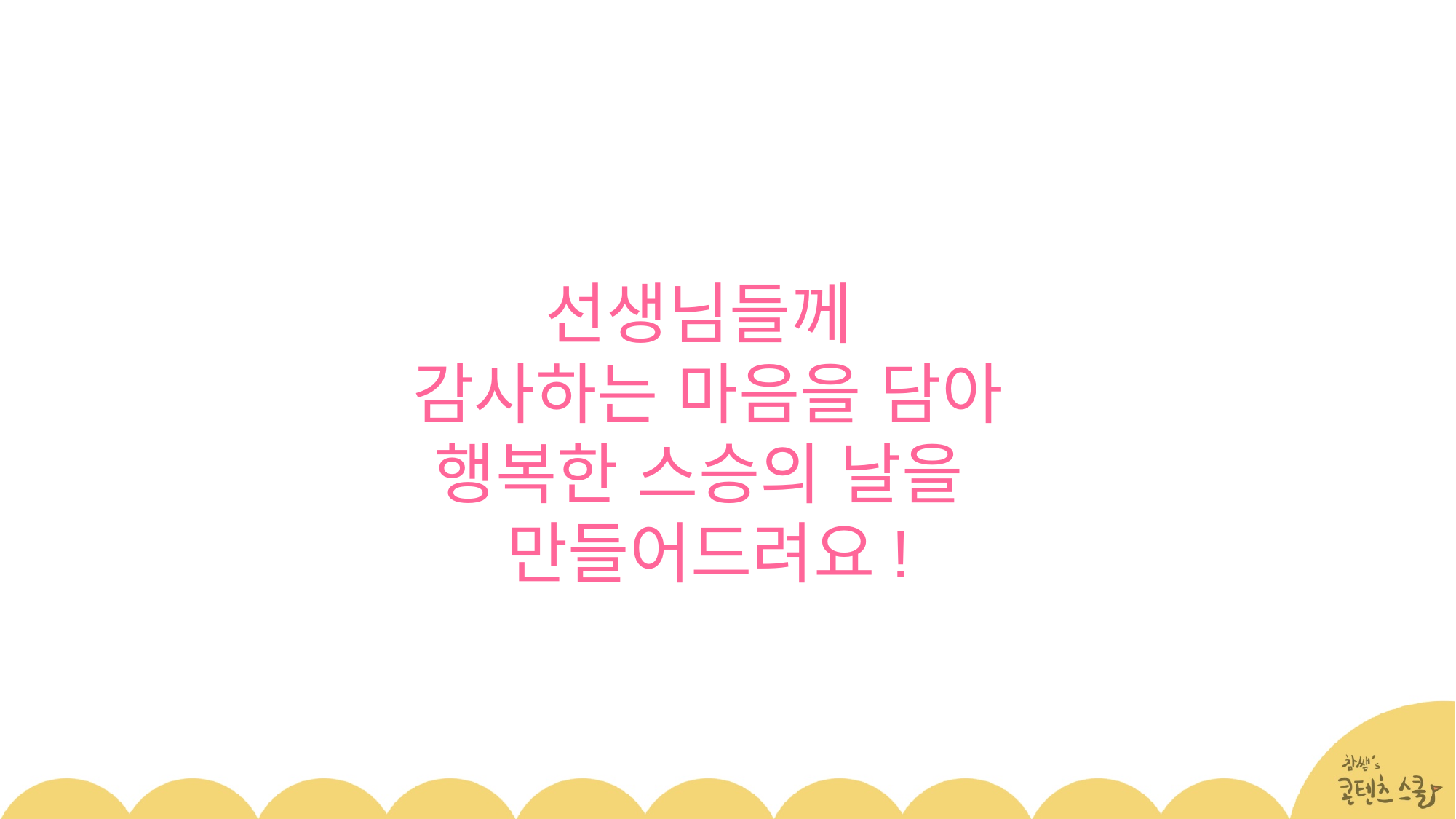

# 선생님들께 감사하는 마음을 담아 행복한 스승의 날을 만들어드려요!